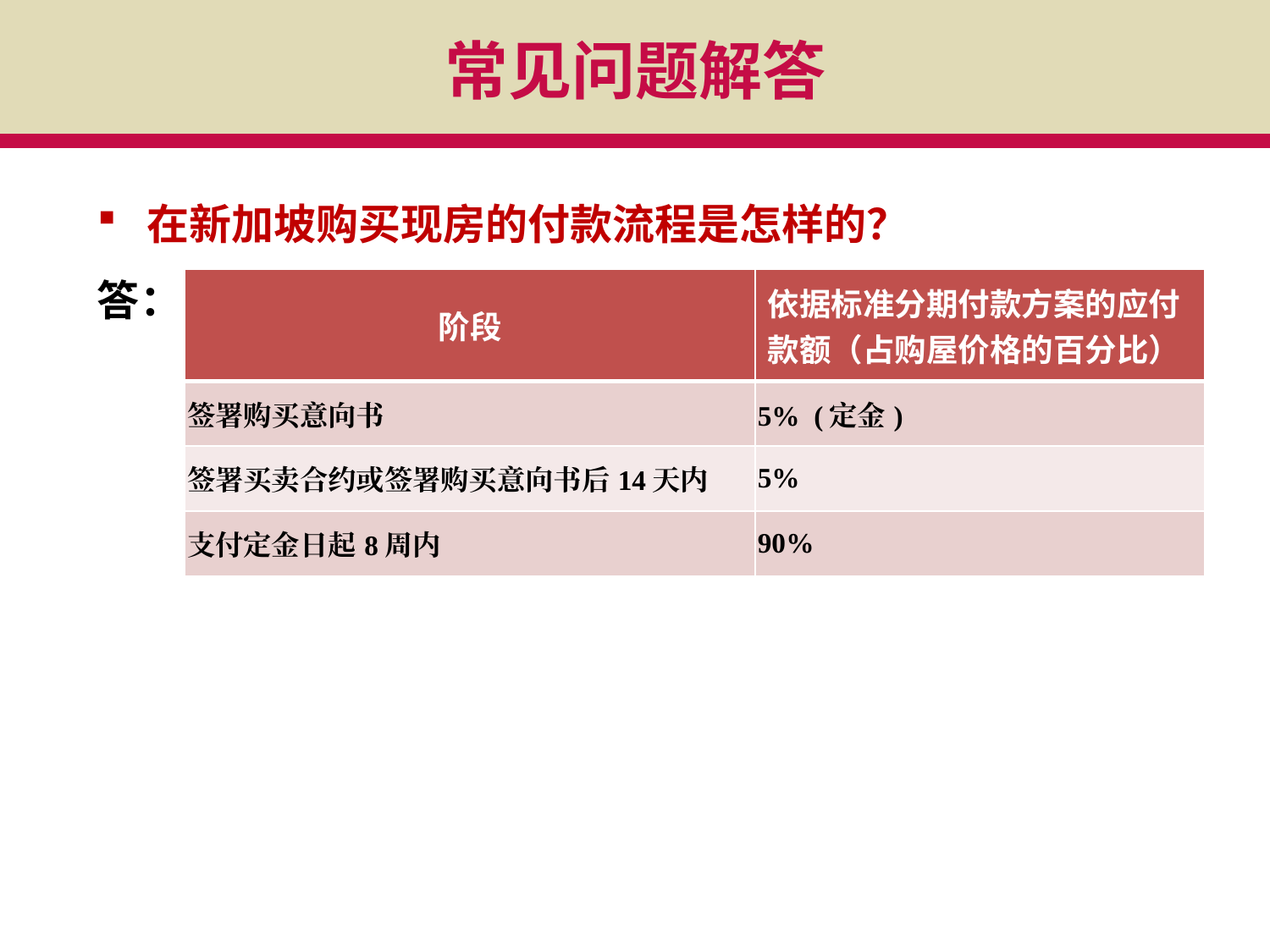

常见问题解答

 在新加坡购买现房的付款流程是怎样的？
答：
| 阶段 | 依据标准分期付款方案的应付款额（占购屋价格的百分比） |
| --- | --- |
| 签署购买意向书 | 5% (定金) |
| 签署买卖合约或签署购买意向书后14天内 | 5% |
| 支付定金日起8周内 | 90% |